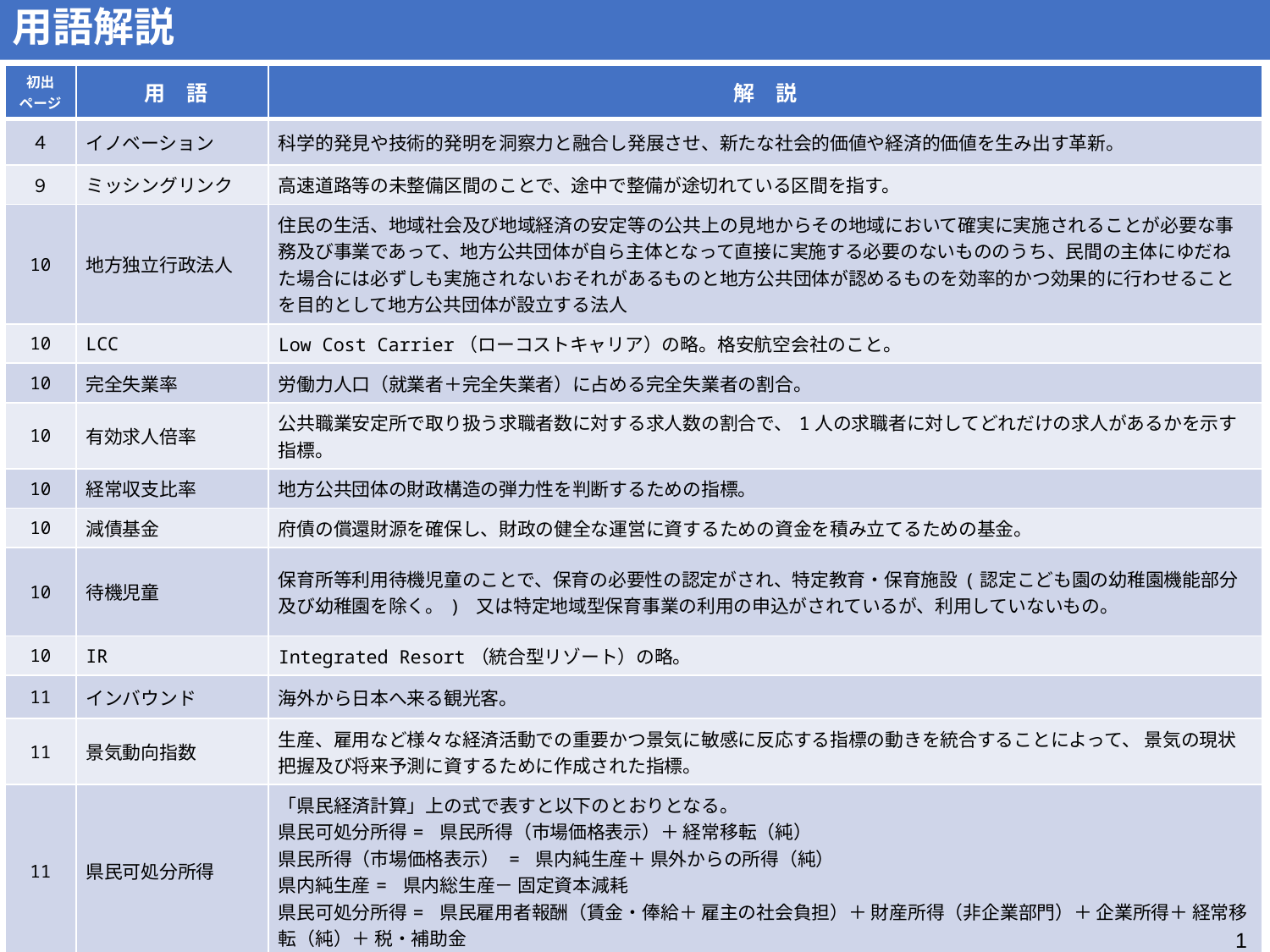

用語解説
| 初出 ページ | 用　語 | 解　説 |
| --- | --- | --- |
| ４ | イノベーション | 科学的発見や技術的発明を洞察力と融合し発展させ、新たな社会的価値や経済的価値を生み出す革新。 |
| ９ | ミッシングリンク | 高速道路等の未整備区間のことで、途中で整備が途切れている区間を指す。 |
| 10 | 地方独立行政法人 | 住民の生活、地域社会及び地域経済の安定等の公共上の見地からその地域において確実に実施されることが必要な事務及び事業であって、地方公共団体が自ら主体となって直接に実施する必要のないもののうち、民間の主体にゆだねた場合には必ずしも実施されないおそれがあるものと地方公共団体が認めるものを効率的かつ効果的に行わせることを目的として地方公共団体が設立する法人 |
| 10 | LCC | Low Cost Carrier（ローコストキャリア）の略。格安航空会社のこと。 |
| 10 | 完全失業率 | 労働力人口（就業者＋完全失業者）に占める完全失業者の割合。 |
| 10 | 有効求人倍率 | 公共職業安定所で取り扱う求職者数に対する求人数の割合で、1人の求職者に対してどれだけの求人があるかを示す指標。 |
| 10 | 経常収支比率 | 地方公共団体の財政構造の弾力性を判断するための指標。 |
| 10 | 減債基金 | 府債の償還財源を確保し、財政の健全な運営に資するための資金を積み立てるための基金。 |
| 10 | 待機児童 | 保育所等利用待機児童のことで、保育の必要性の認定がされ、特定教育・保育施設(認定こども園の幼稚園機能部分 及び幼稚園を除く。) 又は特定地域型保育事業の利用の申込がされているが、利用していないもの。 |
| 10 | IR | Integrated Resort（統合型リゾート）の略。 |
| 11 | インバウンド | 海外から日本へ来る観光客。 |
| 11 | 景気動向指数 | 生産、雇用など様々な経済活動での重要かつ景気に敏感に反応する指標の動きを統合することによって、 景気の現状把握及び将来予測に資するために作成された指標。 |
| 11 | 県民可処分所得 | 「県民経済計算」上の式で表すと以下のとおりとなる。 県民可処分所得= 県民所得（市場価格表示）＋ 経常移転（純） 県民所得（市場価格表示） = 県内純生産＋ 県外からの所得（純） 県内純生産= 県内総生産－ 固定資本減耗 県民可処分所得= 県民雇用者報酬（賃金・俸給＋ 雇主の社会負担）＋ 財産所得（非企業部門）＋ 企業所得＋ 経常移転（純）＋ 税・補助金 |
1